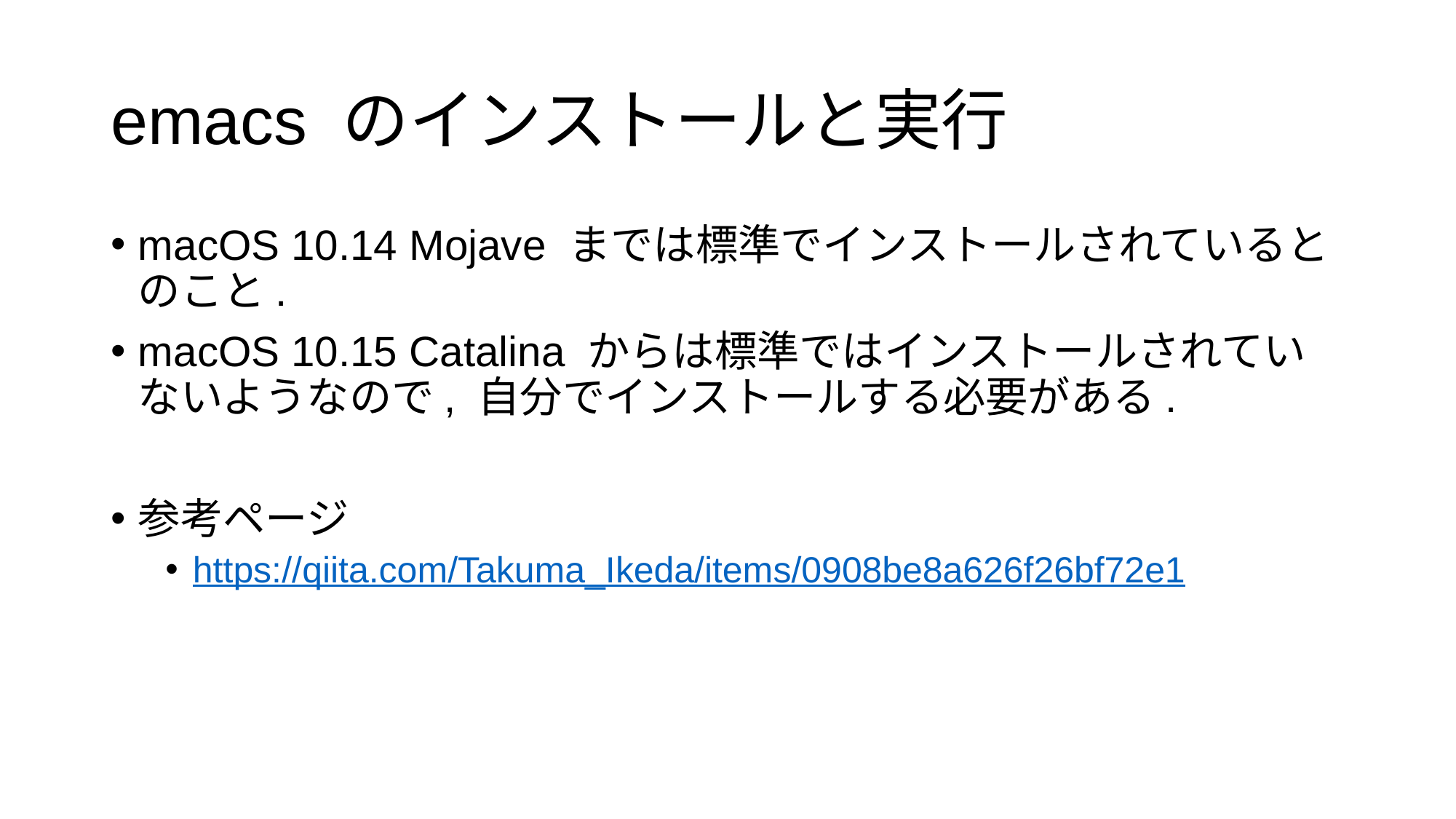

# emacs のインストールと実行
macOS 10.14 Mojave までは標準でインストールされているとのこと.
macOS 10.15 Catalina からは標準ではインストールされていないようなので, 自分でインストールする必要がある.

参考ページ
https://qiita.com/Takuma_Ikeda/items/0908be8a626f26bf72e1